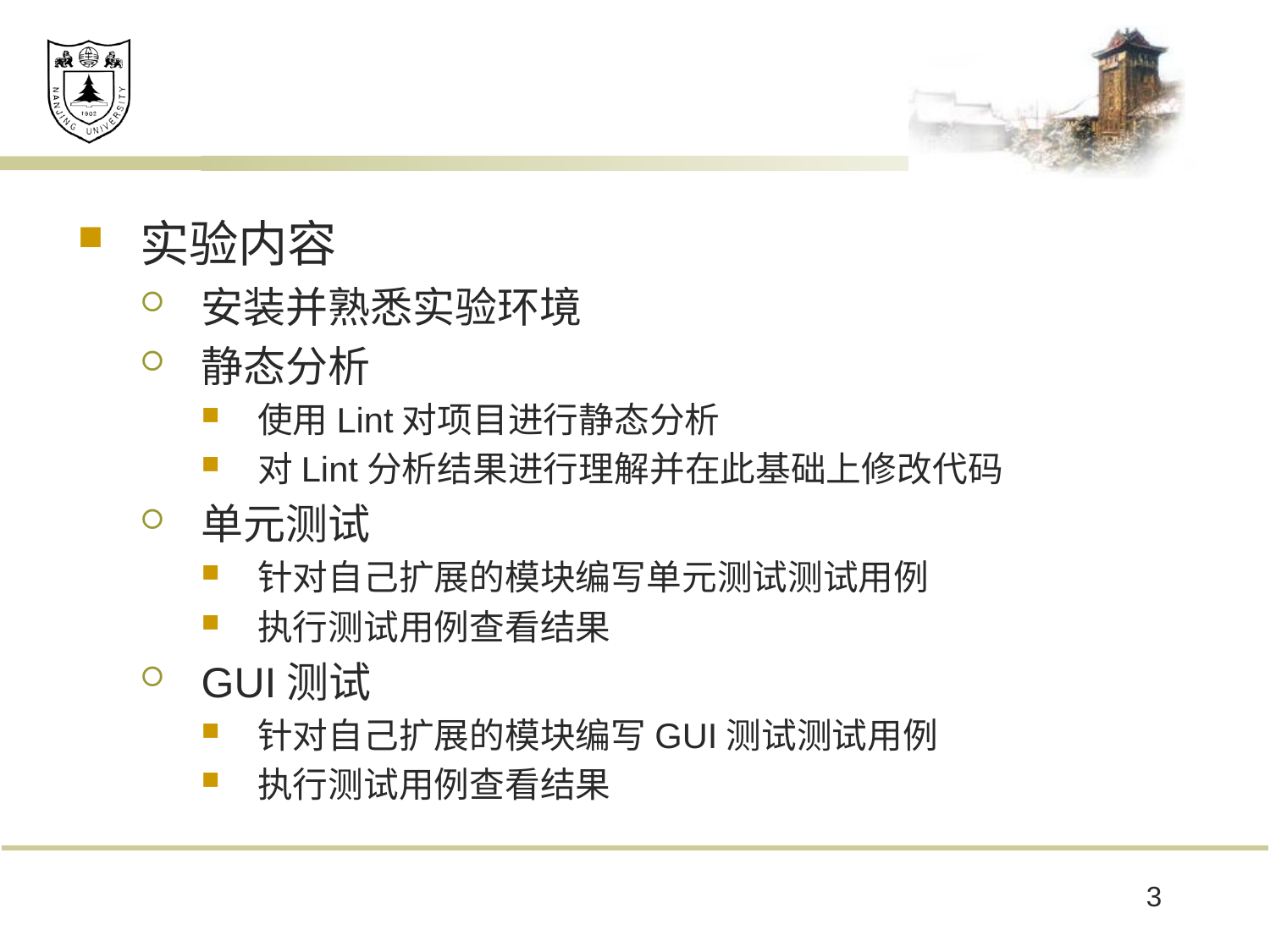

#
实验内容
安装并熟悉实验环境
静态分析
使用Lint对项目进行静态分析
对Lint分析结果进行理解并在此基础上修改代码
单元测试
针对自己扩展的模块编写单元测试测试用例
执行测试用例查看结果
GUI测试
针对自己扩展的模块编写GUI测试测试用例
执行测试用例查看结果
3